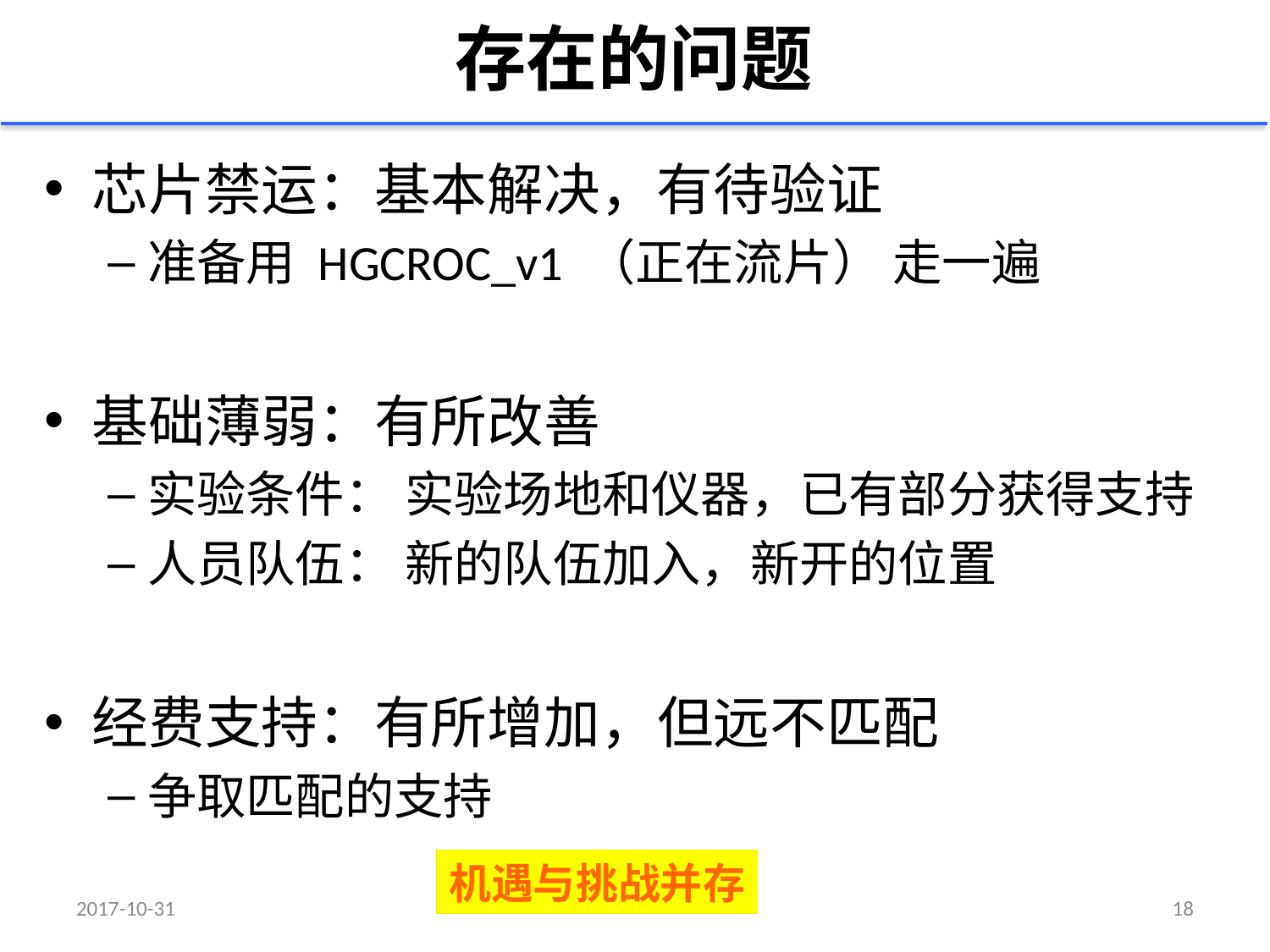

# 存在的问题
芯片禁运：基本解决，有待验证
准备用 HGCROC_v1 （正在流片） 走一遍

基础薄弱：有所改善
实验条件： 实验场地和仪器，已有部分获得支持
人员队伍： 新的队伍加入，新开的位置

经费支持：有所增加，但远不匹配
争取匹配的支持

机遇与挑战并存
2017-10-31
18